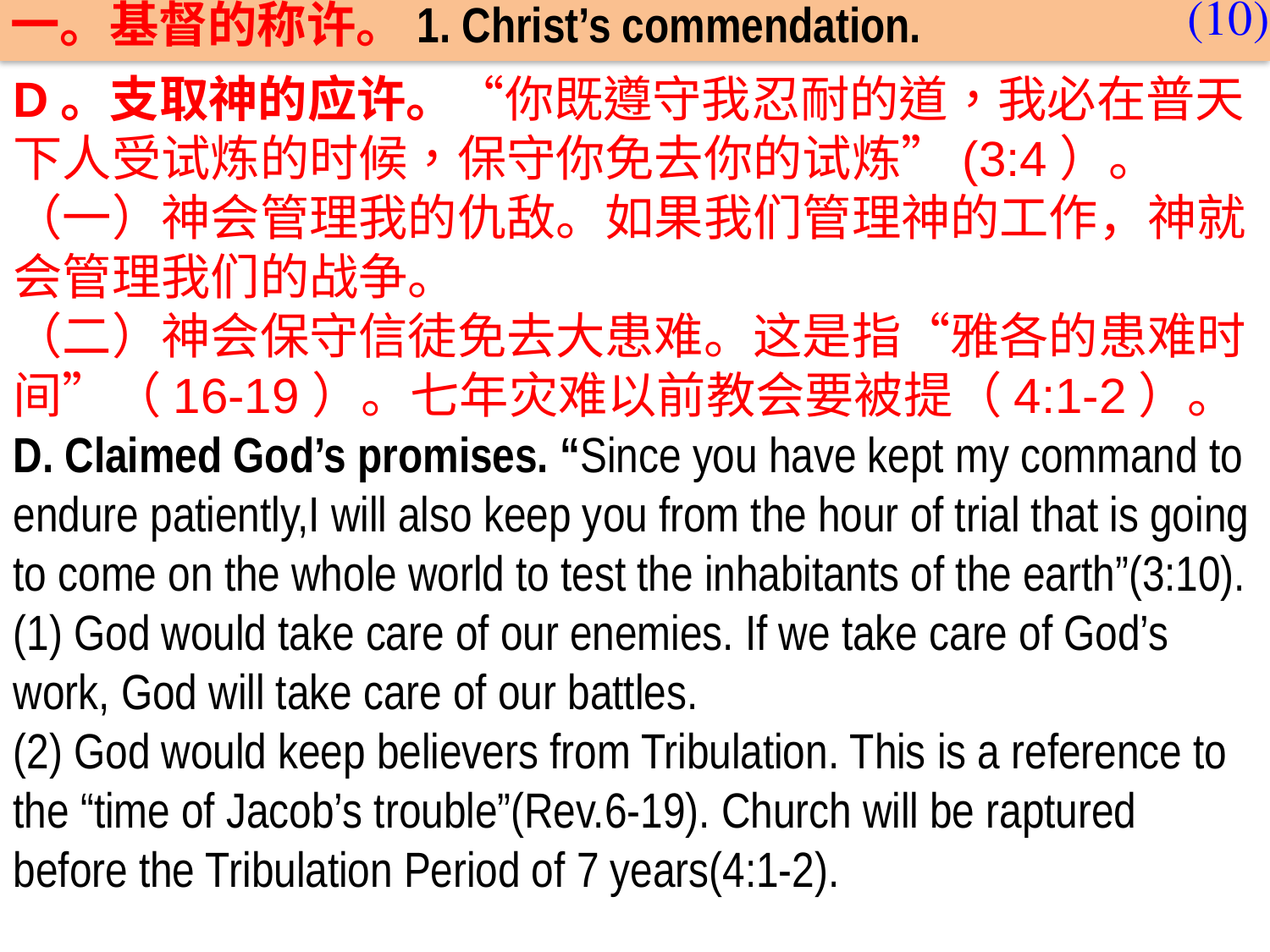

(10)
一。基督的称许。1. Christ’s commendation.

D。支取神的应许。“你既遵守我忍耐的道，我必在普天下人受试炼的时候，保守你免去你的试炼”(3:4）。
（一）神会管理我的仇敌。如果我们管理神的工作，神就会管理我们的战争。
（二）神会保守信徒免去大患难。这是指“雅各的患难时间”（16-19）。七年灾难以前教会要被提（4:1-2）。
D. Claimed God’s promises. “Since you have kept my command to endure patiently,I will also keep you from the hour of trial that is going to come on the whole world to test the inhabitants of the earth”(3:10).
(1) God would take care of our enemies. If we take care of God’s work, God will take care of our battles.
(2) God would keep believers from Tribulation. This is a reference to the “time of Jacob’s trouble”(Rev.6-19). Church will be raptured before the Tribulation Period of 7 years(4:1-2).